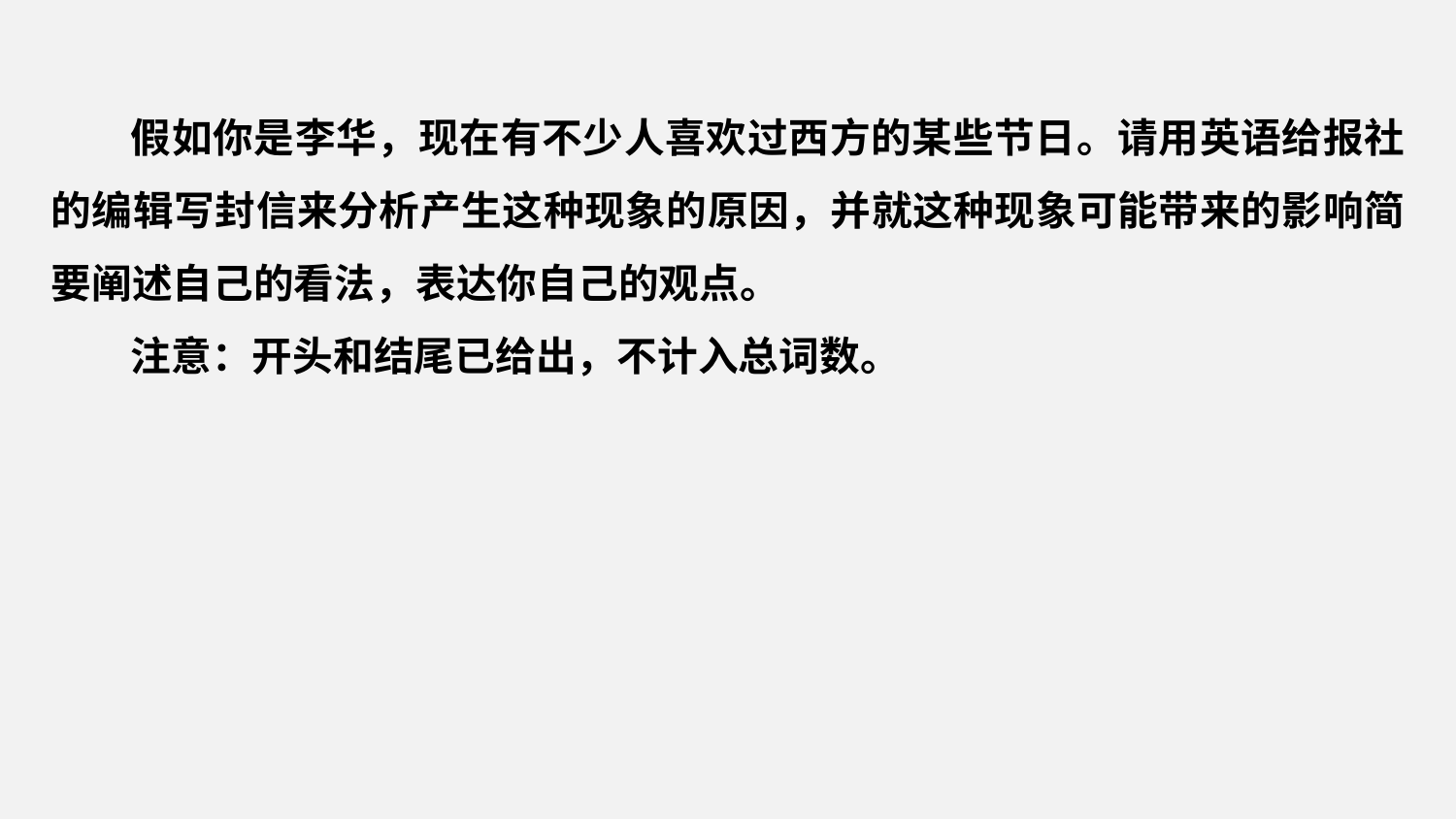

假如你是李华，现在有不少人喜欢过西方的某些节日。请用英语给报社的编辑写封信来分析产生这种现象的原因，并就这种现象可能带来的影响简要阐述自己的看法，表达你自己的观点。
注意：开头和结尾已给出，不计入总词数。